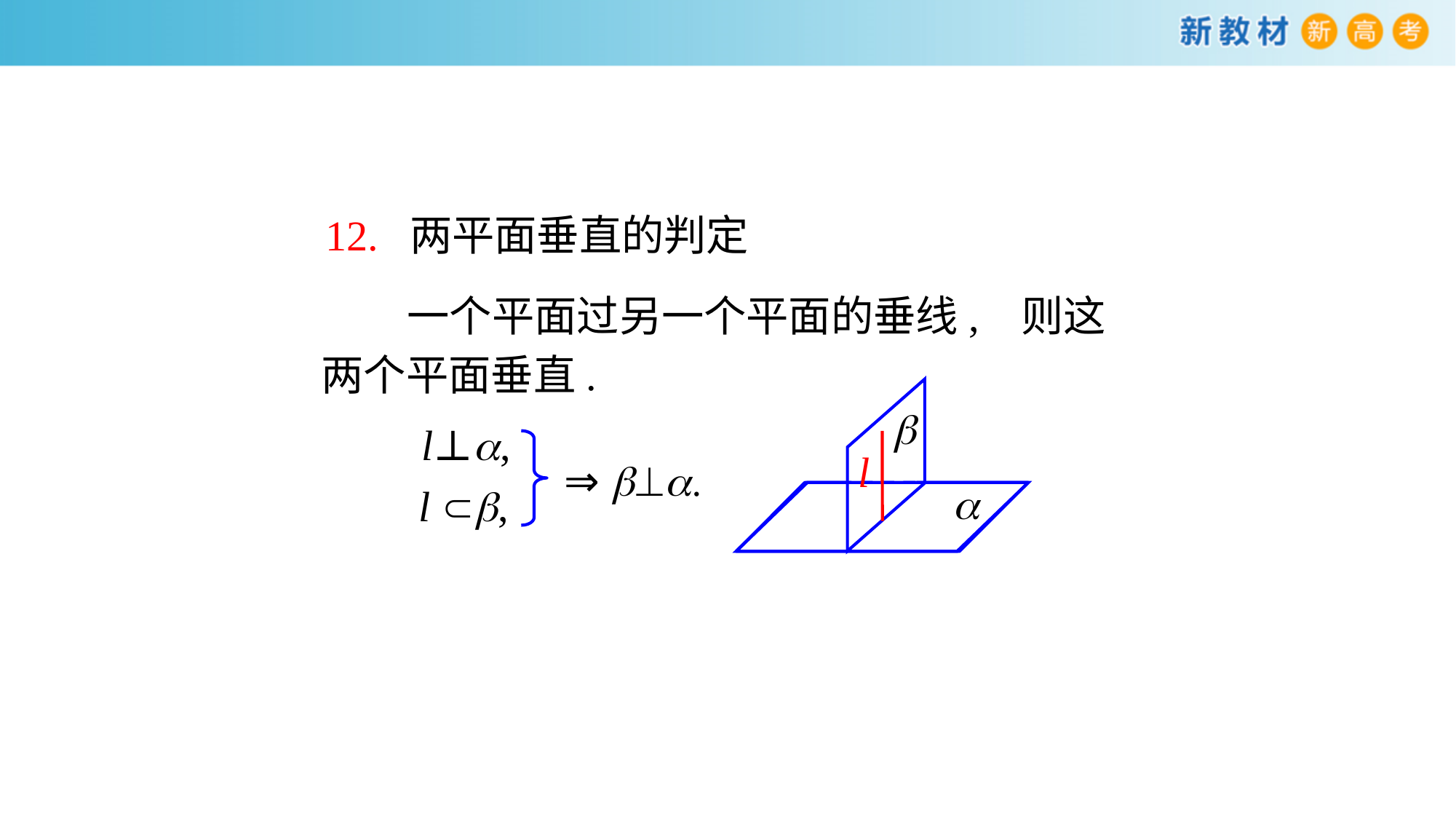

12.  两平面垂直的判定
        一个平面过另一个平面的垂线,   则这两个平面垂直.
β

l
α

l⊥α,

⇒ β⊥α.
l ⊂β,